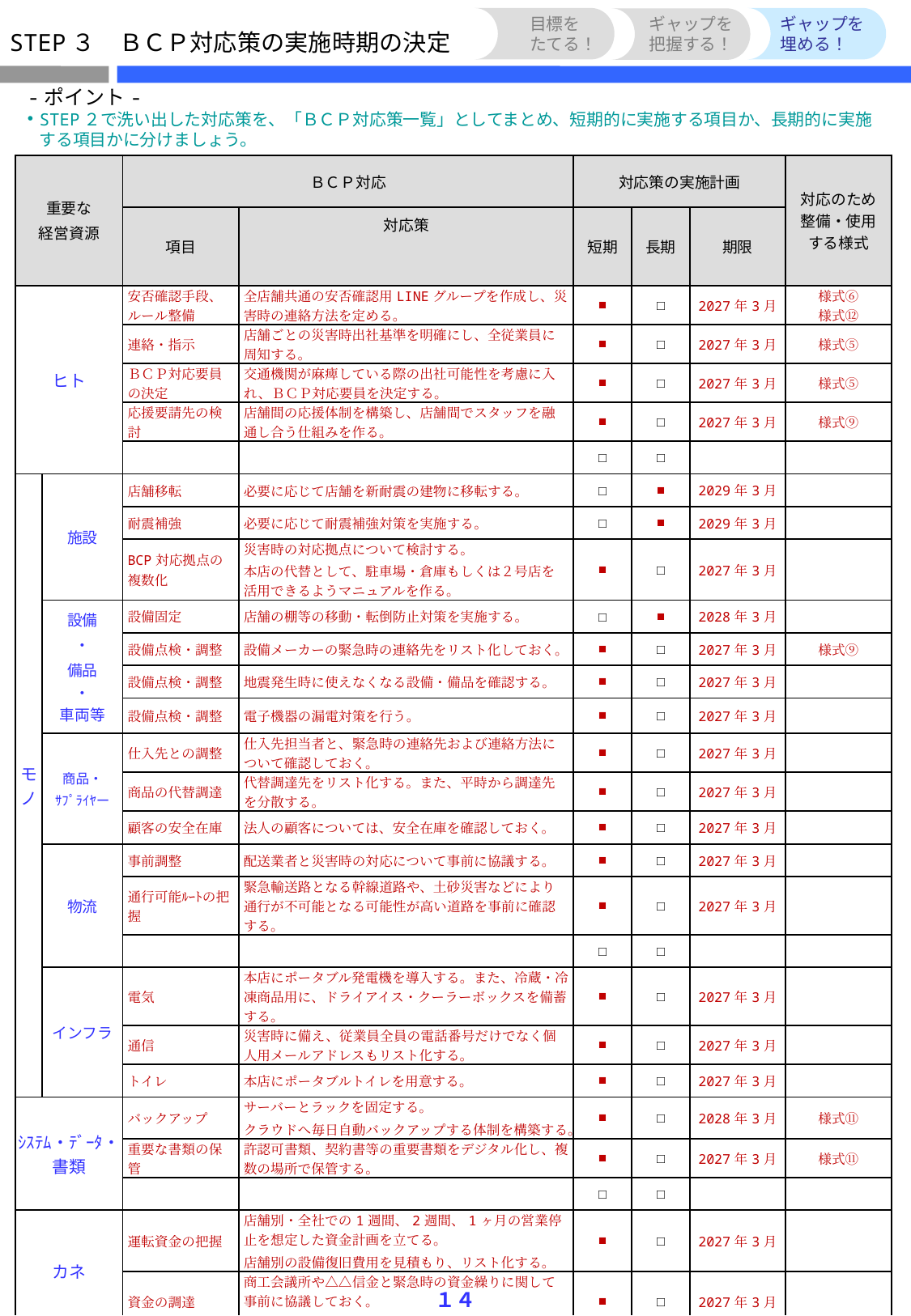

目標を
たてる！
ギャップを
把握する！
ギャップを
埋める！

STEP３　ＢＣＰ対応策の実施時期の決定
-ポイント-
STEP２で洗い出した対応策を、「ＢＣＰ対応策一覧」としてまとめ、短期的に実施する項目か、長期的に実施
する項目かに分けましょう。
| 重要な 経営資源 |  | ＢＣＰ対応 |  | 対応策の実施計画 |  |  | 対応のため整備・使用する様式 |
| --- | --- | --- | --- | --- | --- | --- | --- |
|  |  | 項目 | 対応策 | 短期 | 長期 | 期限 |  |
| ヒト |  | 安否確認手段、ルール整備 | 全店舗共通の安否確認用LINEグループを作成し、災害時の連絡方法を定める。 | ■ | □ | 2027年3月 | 様式⑥ 様式⑫ |
|  |  | 連絡・指示 | 店舗ごとの災害時出社基準を明確にし、全従業員に周知する。 | ■ | □ | 2027年3月 | 様式⑤ |
|  |  | ＢＣＰ対応要員の決定 | 交通機関が麻痺している際の出社可能性を考慮に入れ、ＢＣＰ対応要員を決定する。 | ■ | □ | 2027年3月 | 様式⑤ |
|  |  | 応援要請先の検討 | 店舗間の応援体制を構築し、店舗間でスタッフを融通し合う仕組みを作る。 | ■ | □ | 2027年3月 | 様式⑨ |
|  |  |  |  | □ | □ |  |  |
| モノ | 施設 | 店舗移転 | 必要に応じて店舗を新耐震の建物に移転する。 | □ | ■ | 2029年3月 |  |
|  |  | 耐震補強 | 必要に応じて耐震補強対策を実施する。 | □ | ■ | 2029年3月 |  |
|  |  | BCP対応拠点の複数化 | 災害時の対応拠点について検討する。 本店の代替として、駐車場・倉庫もしくは２号店を活用できるようマニュアルを作る。 | ■ | □ | 2027年3月 |  |
|  | 設備 ・ 備品 ・ 車両等 | 設備固定 | 店舗の棚等の移動・転倒防止対策を実施する。 | □ | ■ | 2028年3月 |  |
|  |  | 設備点検・調整 | 設備メーカーの緊急時の連絡先をリスト化しておく。 | ■ | □ | 2027年3月 | 様式⑨ |
|  |  | 設備点検・調整 | 地震発生時に使えなくなる設備・備品を確認する。 | ■ | □ | 2027年3月 |  |
|  |  | 設備点検・調整 | 電子機器の漏電対策を行う。 | ■ | □ | 2027年3月 |  |
|  | 商品・ ｻﾌﾟﾗｲﾔー | 仕入先との調整 | 仕入先担当者と、緊急時の連絡先および連絡方法について確認しておく。 | ■ | □ | 2027年3月 |  |
|  |  | 商品の代替調達 | 代替調達先をリスト化する。また、平時から調達先を分散する。 | ■ | □ | 2027年3月 |  |
|  |  | 顧客の安全在庫 | 法人の顧客については、安全在庫を確認しておく。 | ■ | □ | 2027年3月 |  |
|  | 物流 | 事前調整 | 配送業者と災害時の対応について事前に協議する。 | ■ | □ | 2027年3月 |  |
|  |  | 通行可能ﾙｰﾄの把握 | 緊急輸送路となる幹線道路や、土砂災害などにより通行が不可能となる可能性が高い道路を事前に確認する。 | ■ | □ | 2027年3月 |  |
|  |  |  |  | □ | □ |  |  |
|  | インフラ | 電気 | 本店にポータブル発電機を導入する。また、冷蔵・冷凍商品用に、ドライアイス・クーラーボックスを備蓄する。 | ■ | □ | 2027年3月 |  |
|  |  | 通信 | 災害時に備え、従業員全員の電話番号だけでなく個人用メールアドレスもリスト化する。 | ■ | □ | 2027年3月 |  |
|  |  | トイレ | 本店にポータブルトイレを用意する。 | ■ | □ | 2027年3月 |  |
| ｼｽﾃﾑ・ﾃﾞｰﾀ・書類 |  | バックアップ | サーバーとラックを固定する。 クラウドへ毎日自動バックアップする体制を構築する。 | ■ | □ | 2028年3月 | 様式⑪ |
|  |  | 重要な書類の保管 | 許認可書類、契約書等の重要書類をデジタル化し、複数の場所で保管する。 | ■ | □ | 2027年3月 | 様式⑪ |
|  |  |  |  | □ | □ |  |  |
| カネ |  | 運転資金の把握 | 店舗別・全社での1週間、2週間、1ヶ月の営業停止を想定した資金計画を立てる。 店舗別の設備復旧費用を見積もり、リスト化する。 | ■ | □ | 2027年3月 |  |
|  |  | 資金の調達 | 商工会議所や△△信金と緊急時の資金繰りに関して事前に協議しておく。 公的融資制度を事前に調査する。 | ■ | □ | 2027年3月 |  |
| その他 (協力会社等) |  | 顧客との連絡 | 顧客の連絡先を複数確認しておく。 | ■ | □ | 2027年3月 |  |
|  |  |  |  |  |  |  |  |
１４